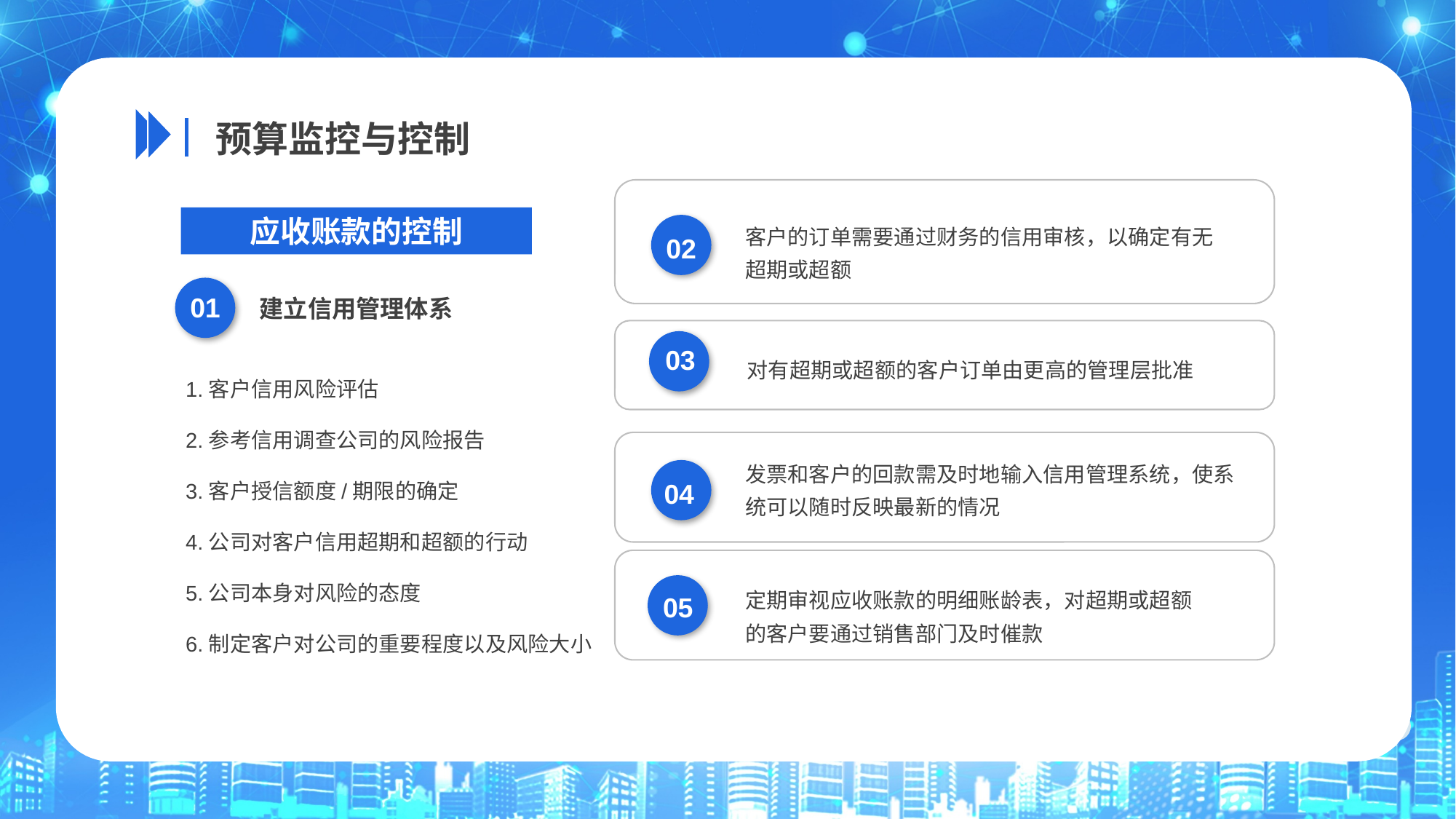

预算监控与控制

应收账款的控制
客户的订单需要通过财务的信用审核，以确定有无超期或超额

02

01
建立信用管理体系

03
对有超期或超额的客户订单由更高的管理层批准
1.客户信用风险评估
2.参考信用调查公司的风险报告
3.客户授信额度/期限的确定
4.公司对客户信用超期和超额的行动
5.公司本身对风险的态度
6.制定客户对公司的重要程度以及风险大小

发票和客户的回款需及时地输入信用管理系统，使系统可以随时反映最新的情况

04

定期审视应收账款的明细账龄表，对超期或超额的客户要通过销售部门及时催款

05